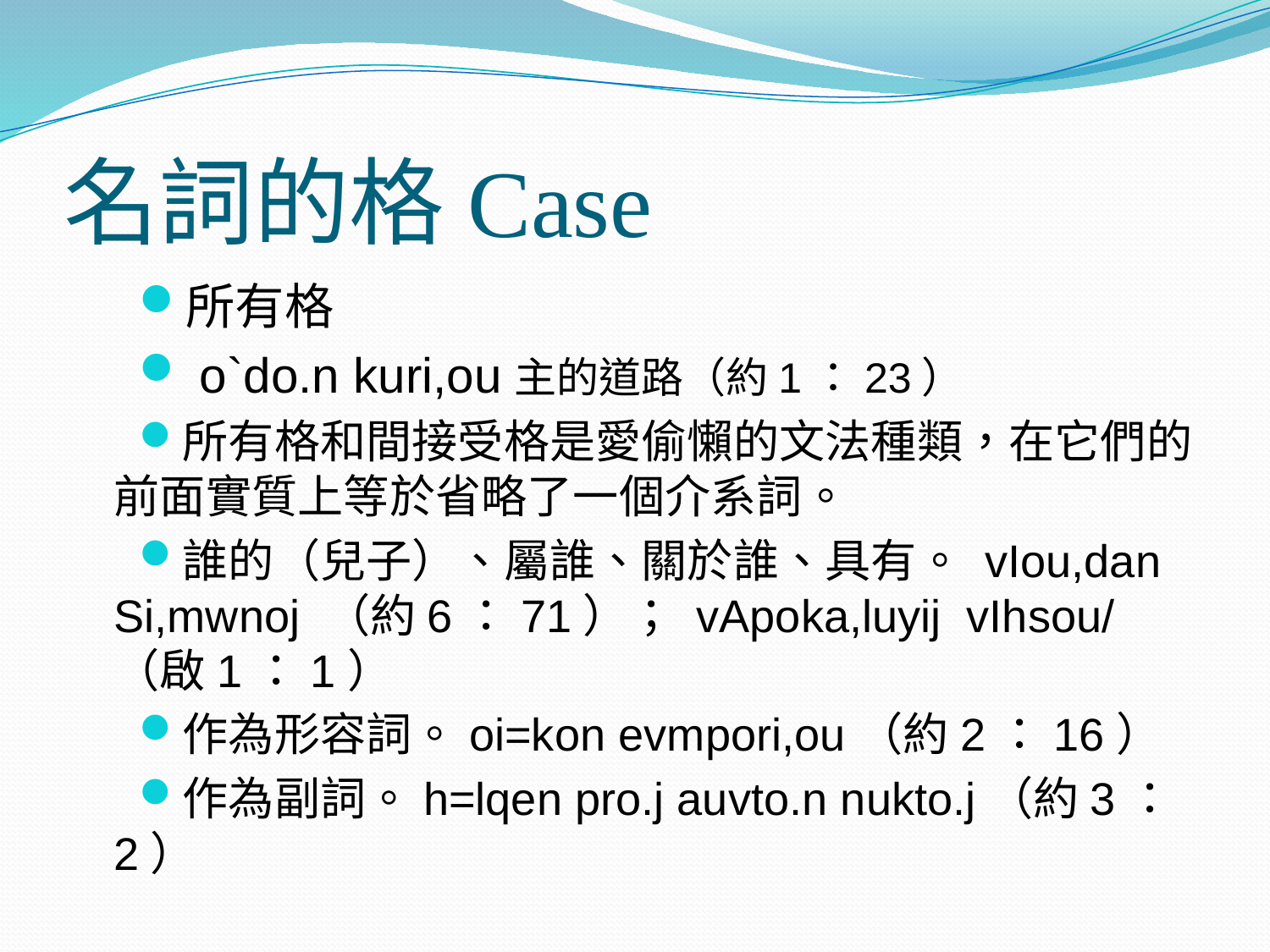

# 名詞的格Case
所有格
 o`do.n kuri,ou主的道路（約1：23）
所有格和間接受格是愛偷懶的文法種類，在它們的前面實質上等於省略了一個介系詞。
誰的（兒子）、屬誰、關於誰、具有。 vIou,dan Si,mwnoj （約6：71）； vApoka,luyij  vIhsou/（啟1：1）
作為形容詞。oi=kon evmpori,ou（約2：16）
作為副詞。h=lqen pro.j auvto.n nukto.j（約3：2）